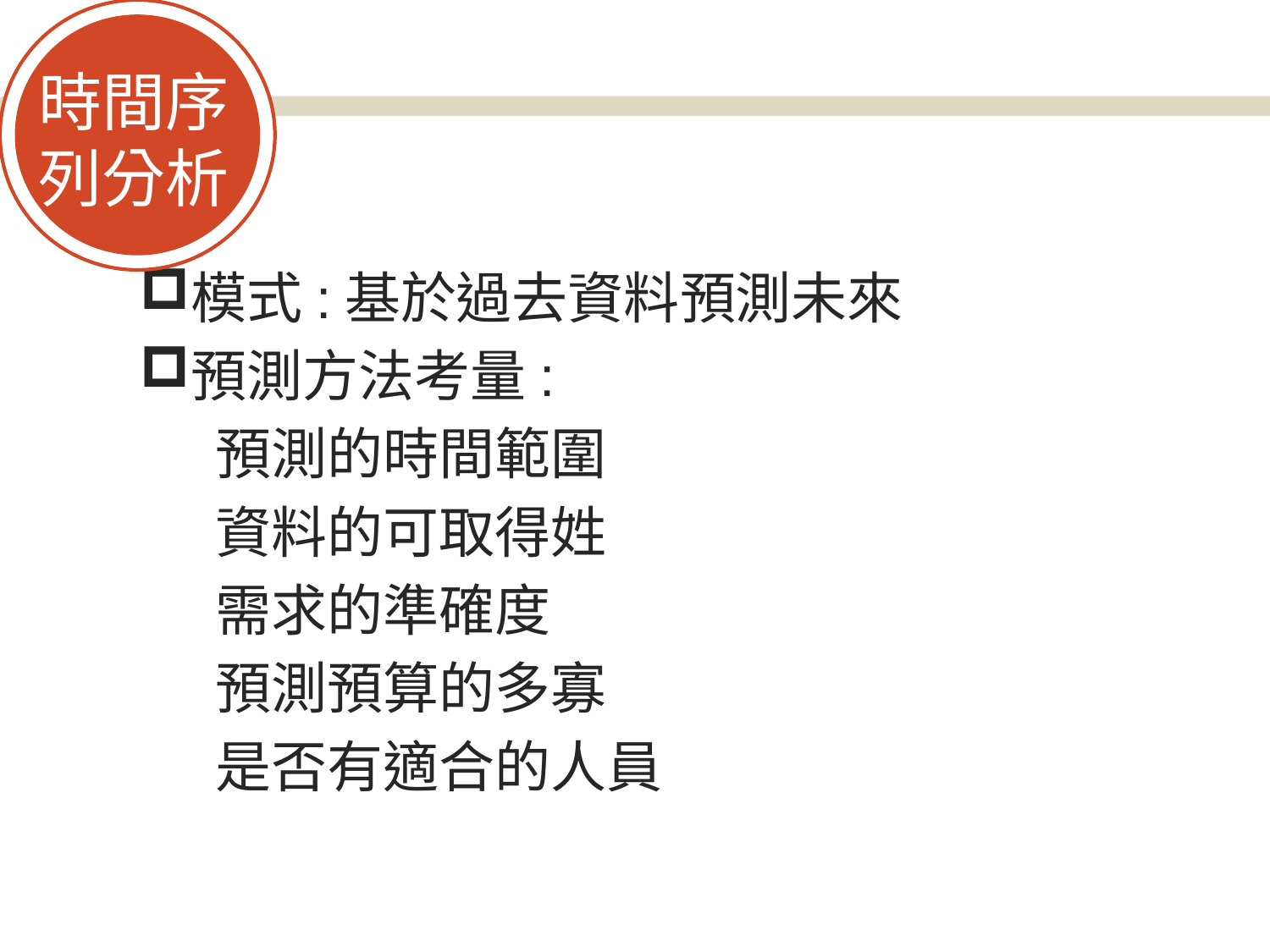

#
時間序
列分析
模式:基於過去資料預測未來
預測方法考量:
     預測的時間範圍
     資料的可取得姓
     需求的準確度
     預測預算的多寡
     是否有適合的人員